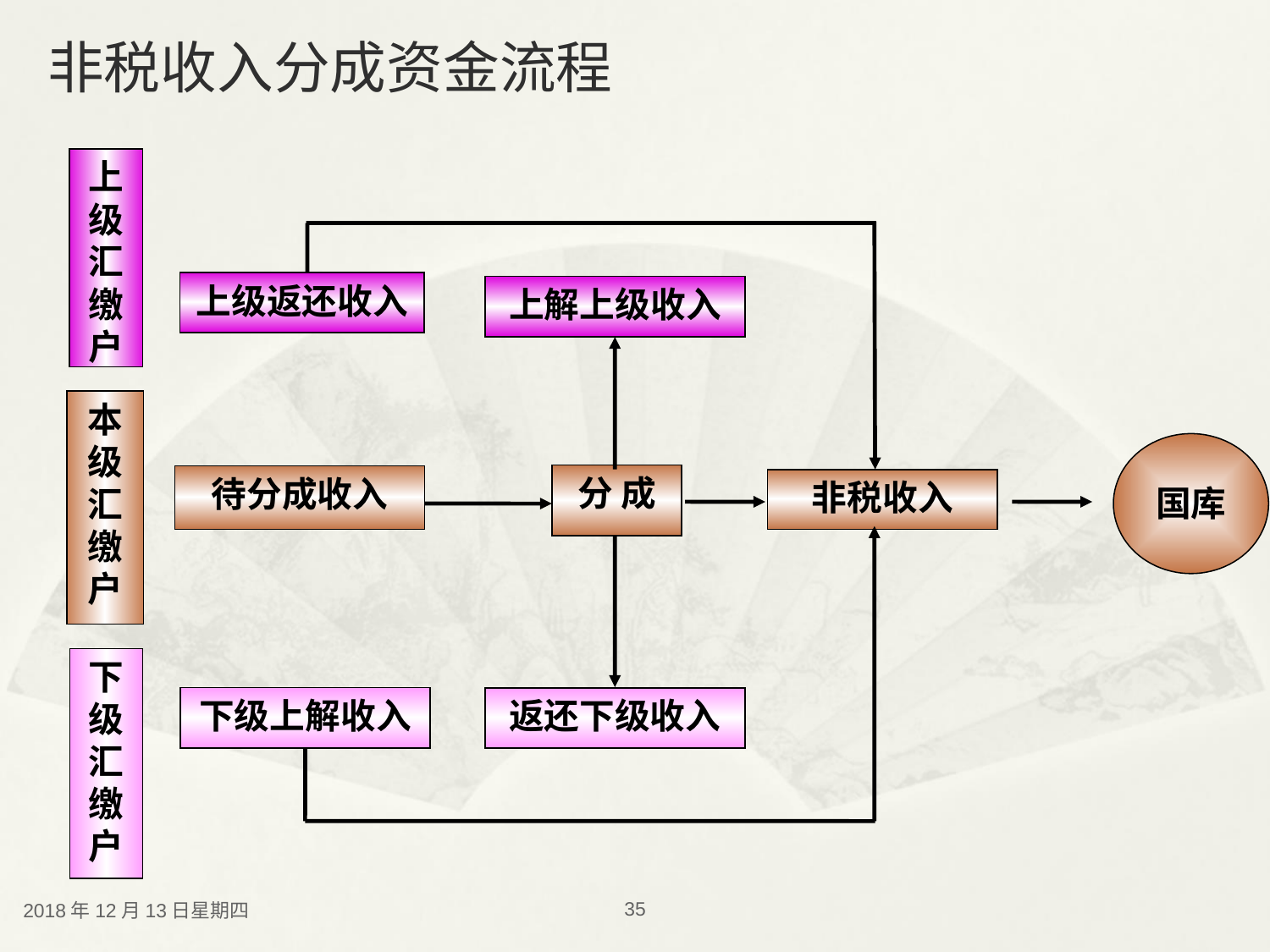

非税收入分成资金流程
上级汇缴户

上级返还收入
上解上级收入

本级汇缴户

国库
分 成
待分成收入
非税收入

下级汇缴户
下级上解收入
返还下级收入

2018年12月13日星期四
35